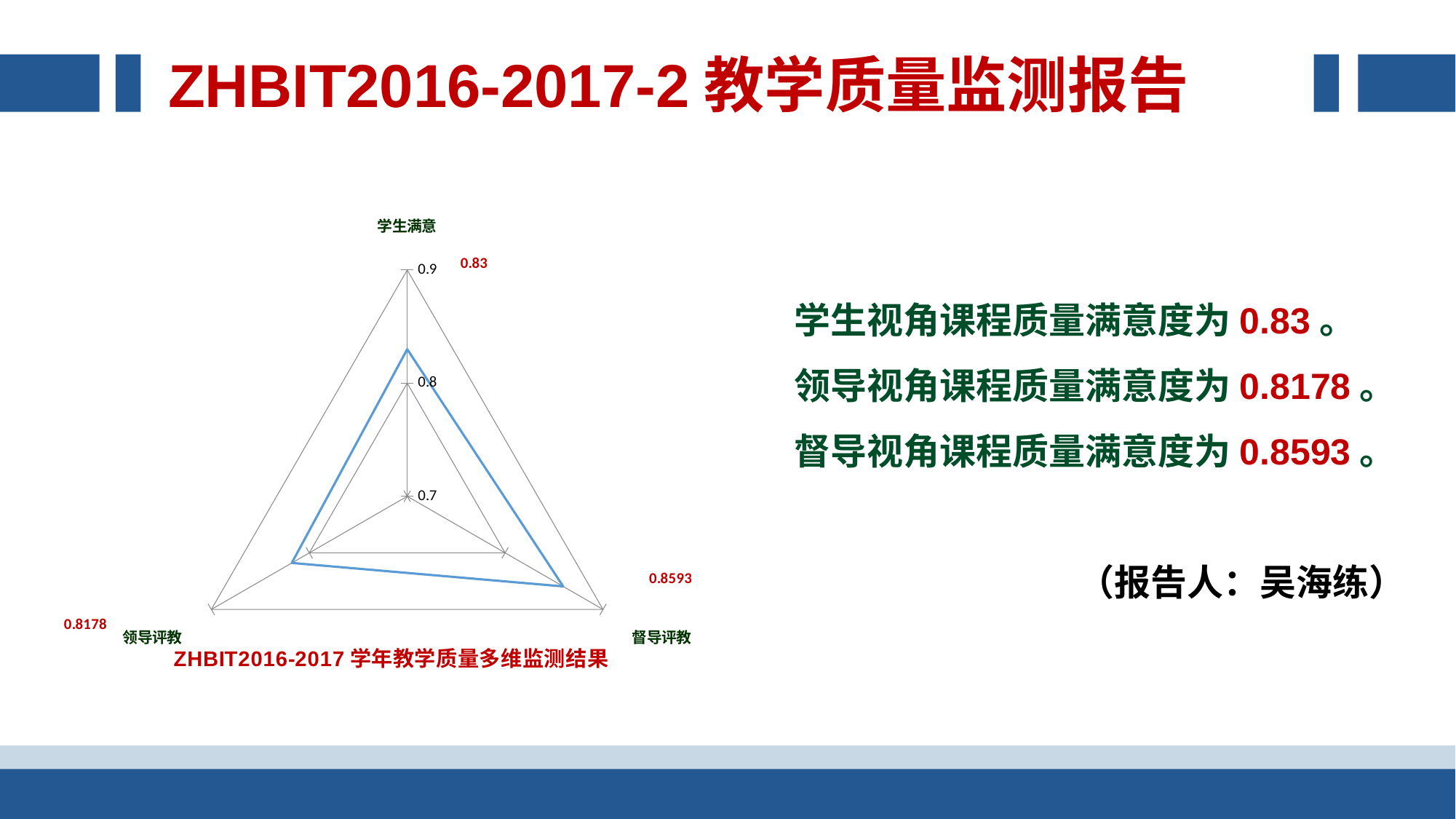

ZHBIT2016-2017-2教学质量监测报告

### Chart: ZHBIT2016-2017学年教学质量多维监测结果

| Category |  |
|---|---|
| 学生满意 | 0.83 |
| 督导评教 | 0.8593 |
| 领导评教 | 0.8178 |
    学生视角课程质量满意度为0.83。
    领导视角课程质量满意度为0.8178。
    督导视角课程质量满意度为0.8593。
（报告人：吴海练）